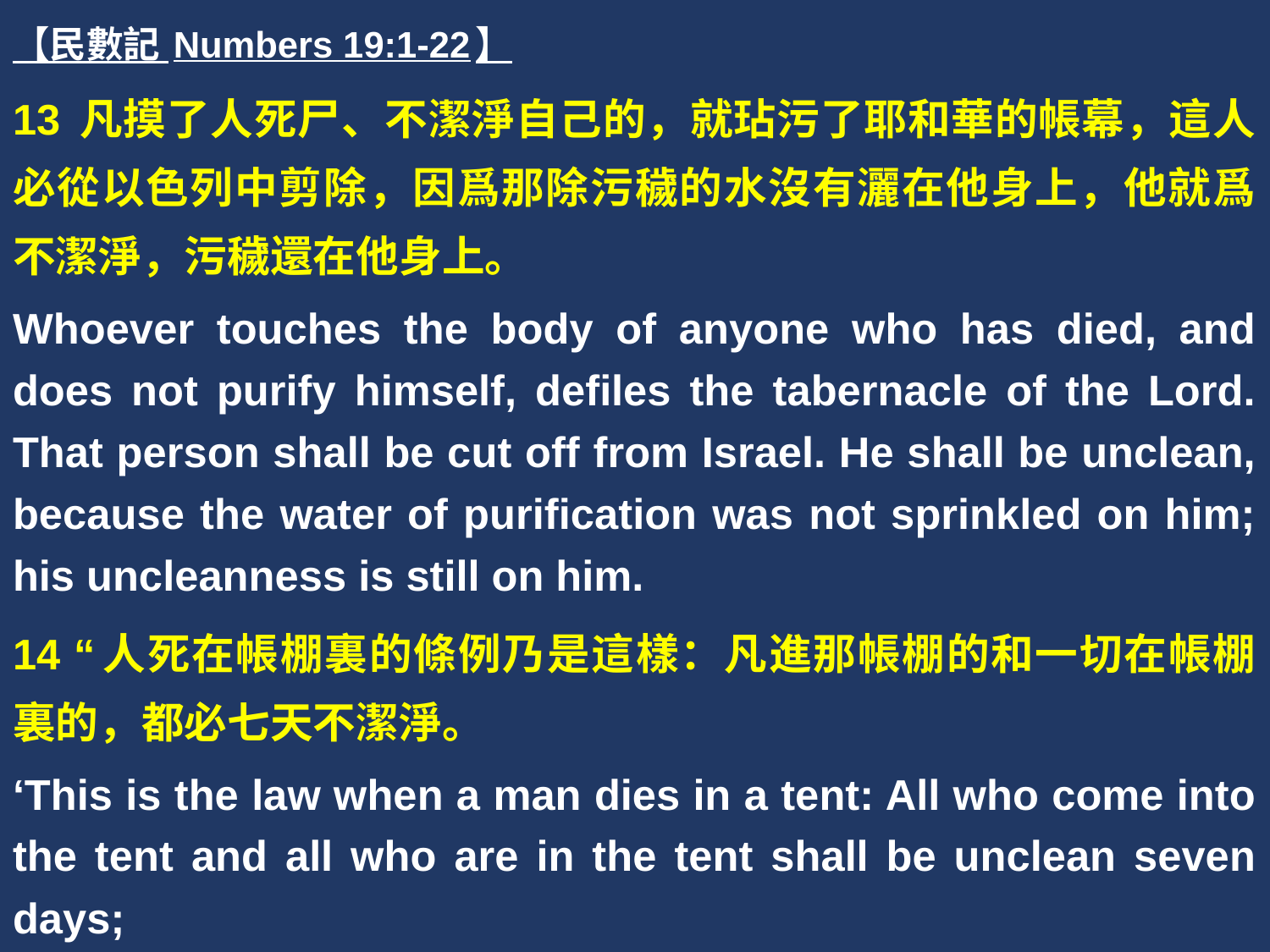

【民數記 Numbers 19:1-22】
13 凡摸了人死尸、不潔淨自己的，就玷污了耶和華的帳幕，這人必從以色列中剪除，因爲那除污穢的水沒有灑在他身上，他就爲不潔淨，污穢還在他身上。
Whoever touches the body of anyone who has died, and does not purify himself, defiles the tabernacle of the Lord. That person shall be cut off from Israel. He shall be unclean, because the water of purification was not sprinkled on him; his uncleanness is still on him.
14 “人死在帳棚裏的條例乃是這樣：凡進那帳棚的和一切在帳棚裏的，都必七天不潔淨。
‘This is the law when a man dies in a tent: All who come into the tent and all who are in the tent shall be unclean seven days;